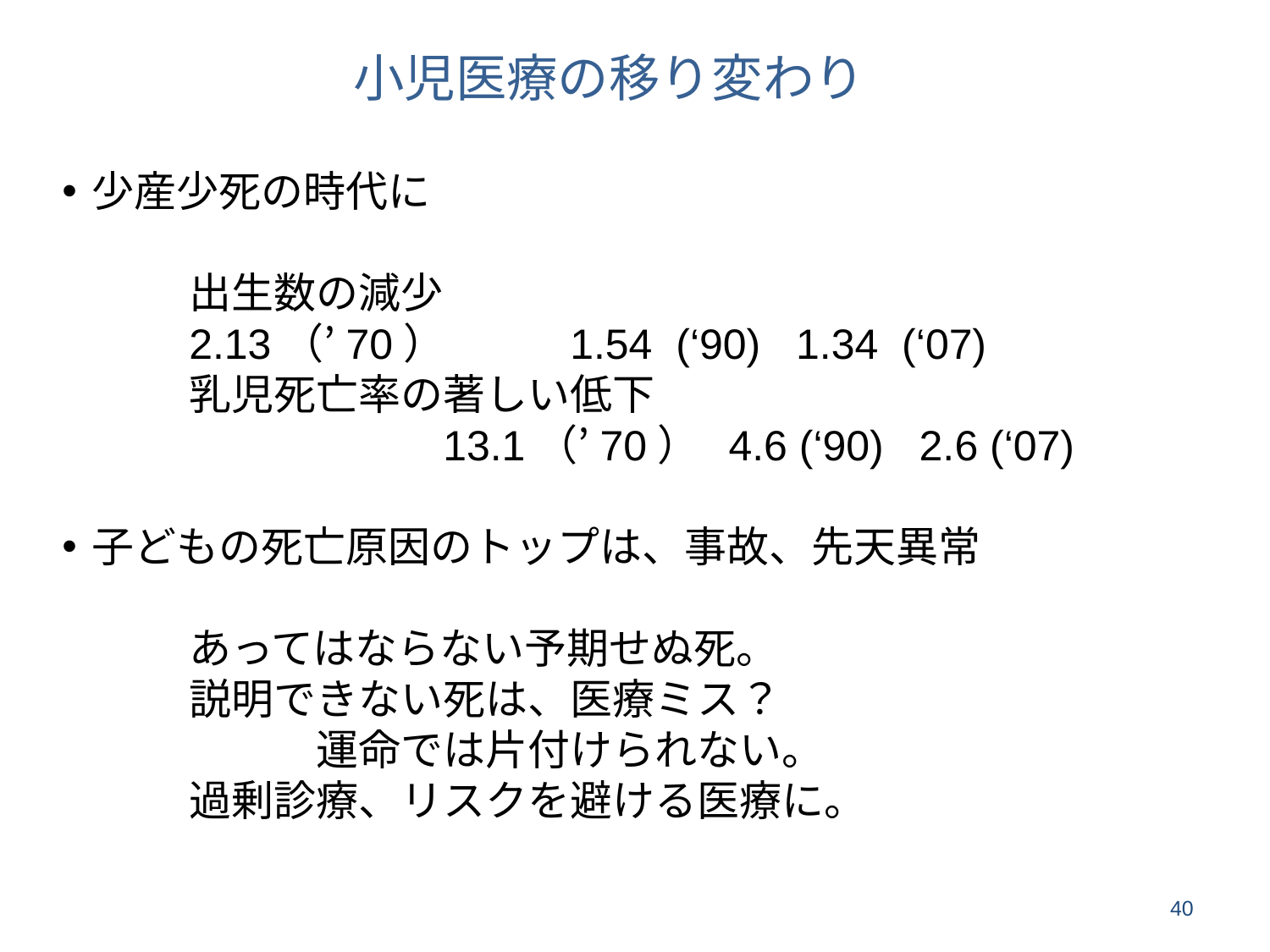

# 小児医療の移り変わり
少産少死の時代に

	出生数の減少
	2.13（’70）	1.54  (‘90)   1.34  (‘07)
	乳児死亡率の著しい低下
　　　		13.1（’70）  4.6 (‘90)   2.6 (‘07)

子どもの死亡原因のトップは、事故、先天異常

	あってはならない予期せぬ死。
	説明できない死は、医療ミス？
　　　	運命では片付けられない。
	過剰診療、リスクを避ける医療に。
40